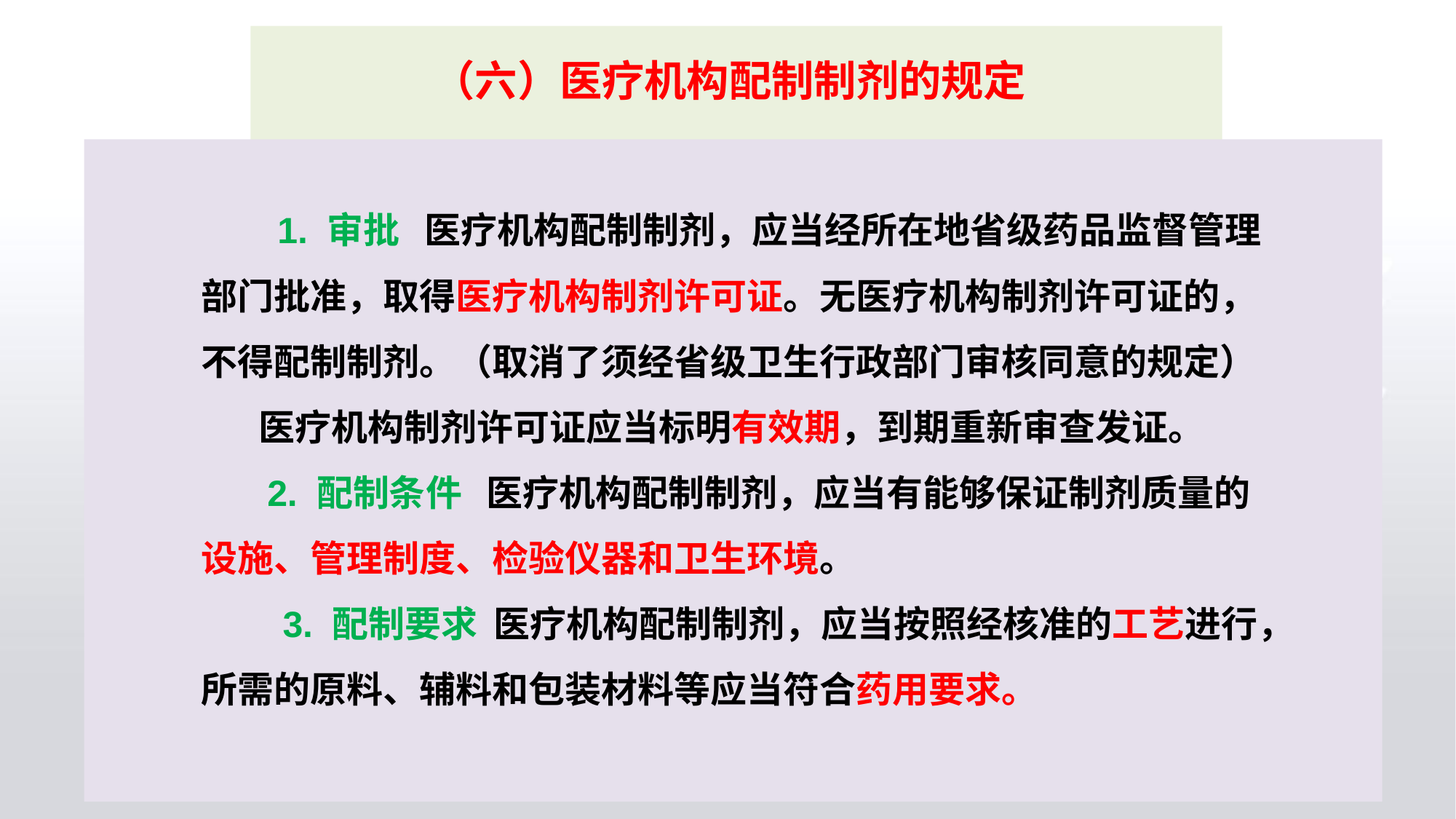

（六）医疗机构配制制剂的规定

       1. 审批   医疗机构配制制剂，应当经所在地省级药品监督管理部门批准，取得医疗机构制剂许可证。无医疗机构制剂许可证的，不得配制制剂。（取消了须经省级卫生行政部门审核同意的规定）
       医疗机构制剂许可证应当标明有效期，到期重新审查发证。
       2. 配制条件   医疗机构配制制剂，应当有能够保证制剂质量的设施、管理制度、检验仪器和卫生环境。
　　3. 配制要求  医疗机构配制制剂，应当按照经核准的工艺进行，所需的原料、辅料和包装材料等应当符合药用要求。